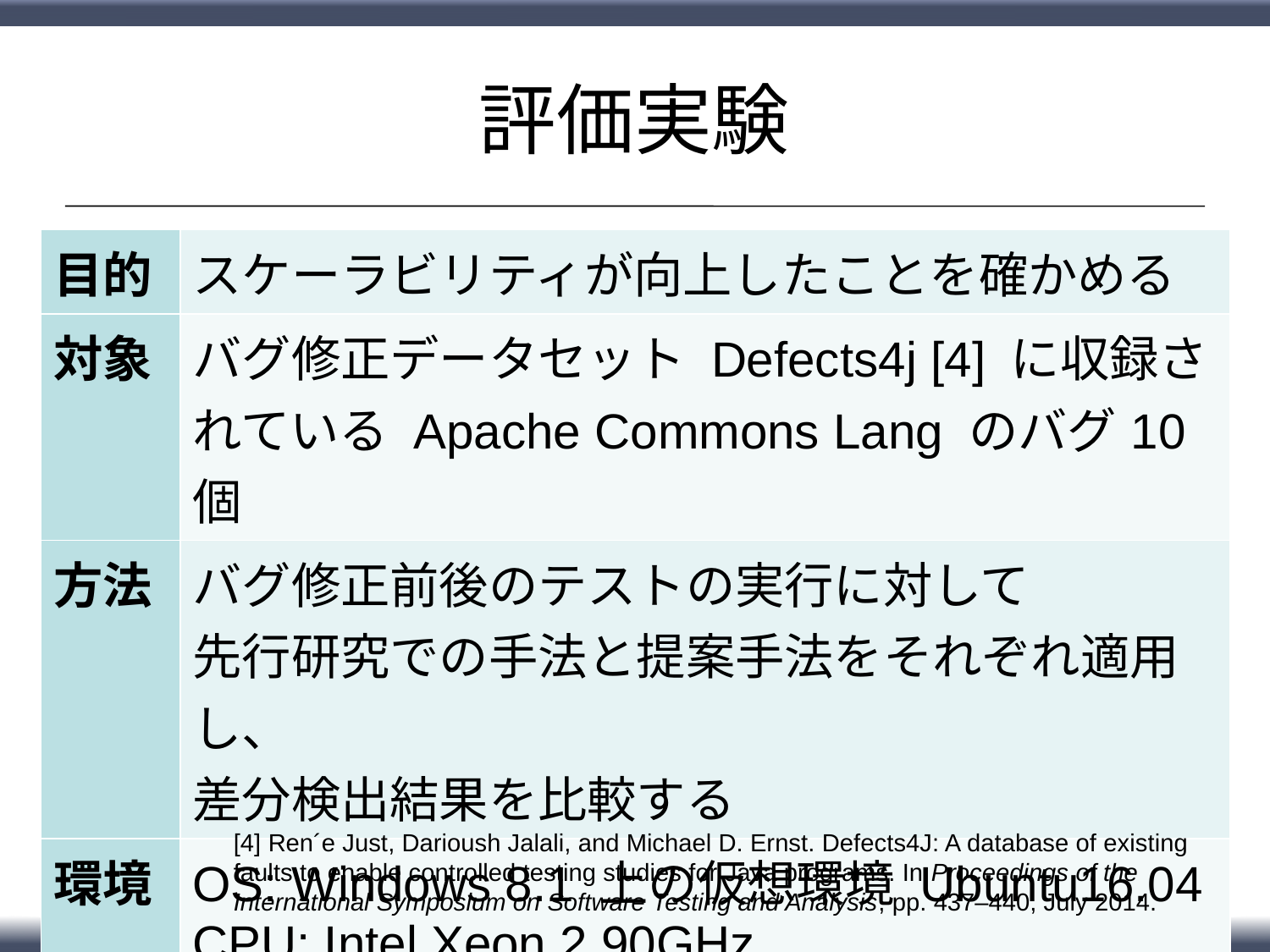

# 評価実験
| 目的 | スケーラビリティが向上したことを確かめる |
| --- | --- |
| 対象 | バグ修正データセット Defects4j [4] に収録されている Apache Commons Lang のバグ10個 |
| 方法 | バグ修正前後のテストの実行に対して 先行研究での手法と提案手法をそれぞれ適用し、 差分検出結果を比較する |
| 環境 | OS: Windows 8.1 上の仮想環境 Ubuntu16.04 CPU: Intel Xeon 2.90GHz メモリ: 256GB |
[4] Ren´e Just, Darioush Jalali, and Michael D. Ernst. Defects4J: A database of existing
faults to enable controlled testing studies for Java programs. In Proceedings of the
International Symposium on Software Testing and Analysis, pp. 437–440, July 2014.
15